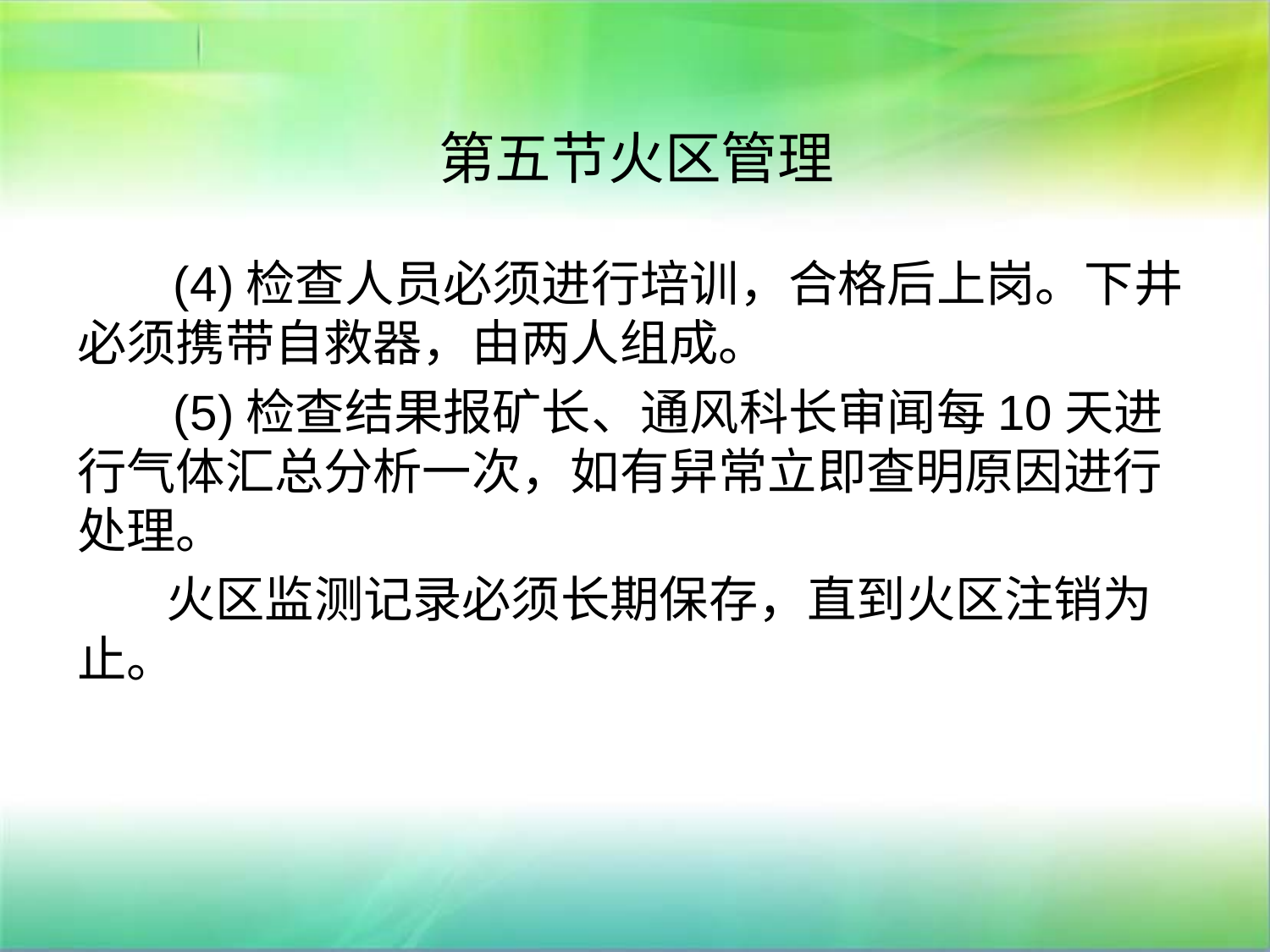

# 第五节火区管理
       (4)检查人员必须进行培训，合格后上岗。下井必须携带自救器，由两人组成。
       (5)检查结果报矿长、通风科长审闻每10天进行气体汇总分析一次，如有舁常立即查明原因进行处理。
       火区监测记录必须长期保存，直到火区注销为止。